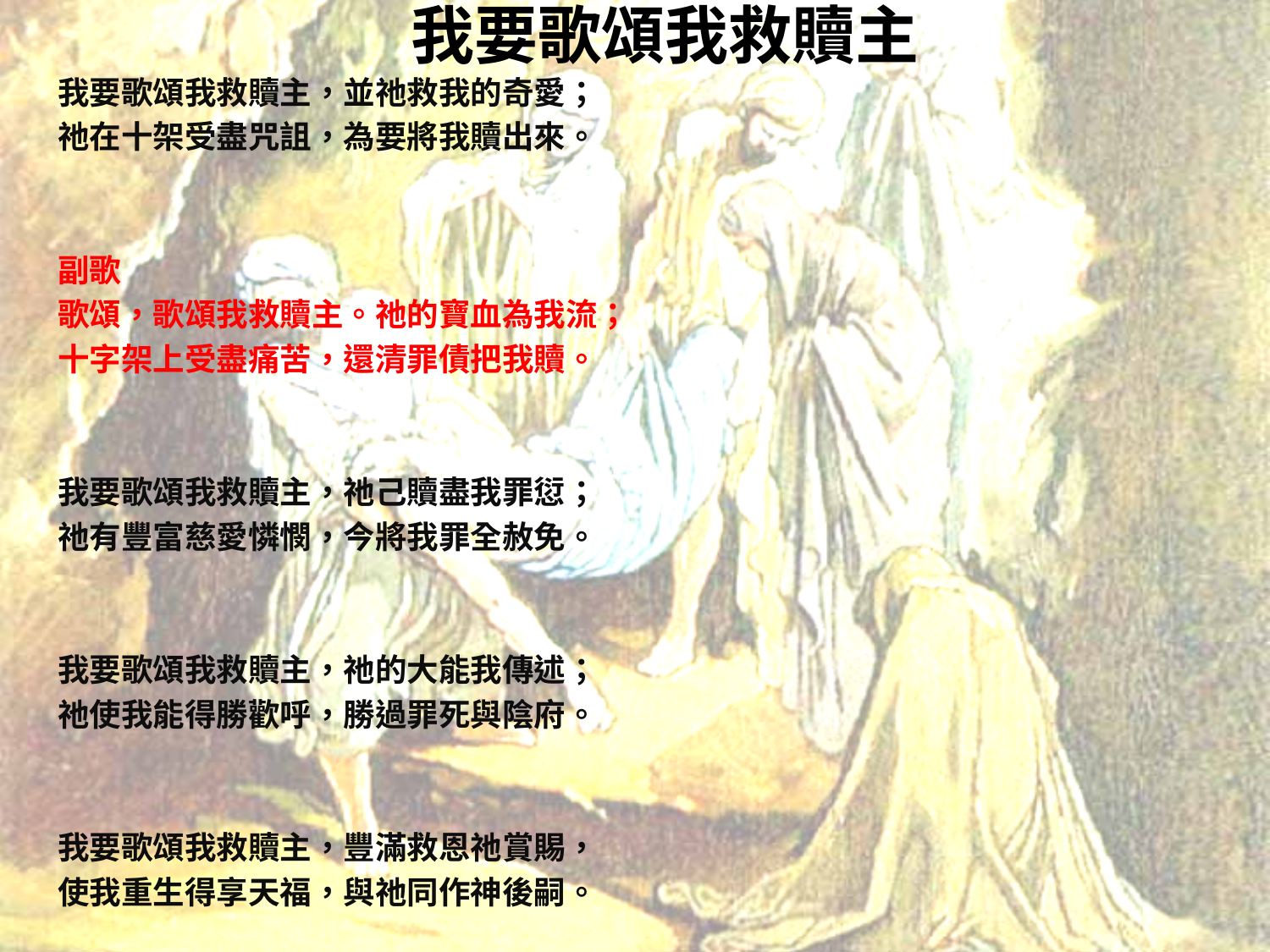

# 我要歌頌我救贖主
我要歌頌我救贖主，並祂救我的奇愛；
祂在十架受盡咒詛，為要將我贖出來。

副歌
歌頌，歌頌我救贖主。祂的寶血為我流；
十字架上受盡痛苦，還清罪債把我贖。

我要歌頌我救贖主，祂己贖盡我罪愆；
祂有豐富慈愛憐憫，今將我罪全赦免。

我要歌頌我救贖主，祂的大能我傳述；
祂使我能得勝歡呼，勝過罪死與陰府。

我要歌頌我救贖主，豐滿救恩祂賞賜，
使我重生得享天福，與祂同作神後嗣。